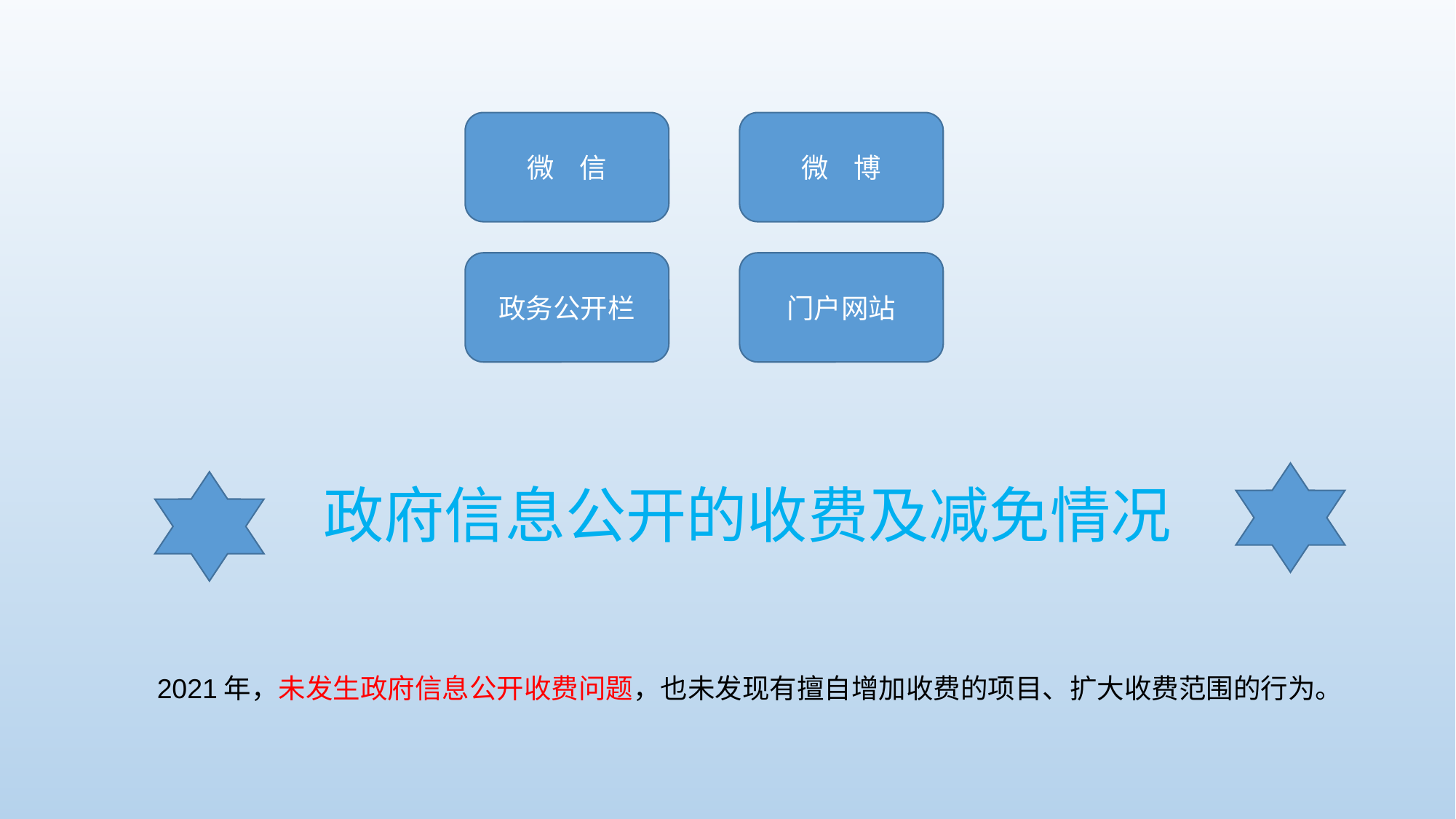

微    信
微    博
政务公开栏
门户网站

政府信息公开的收费及减免情况

2021年，未发生政府信息公开收费问题，也未发现有擅自增加收费的项目、扩大收费范围的行为。